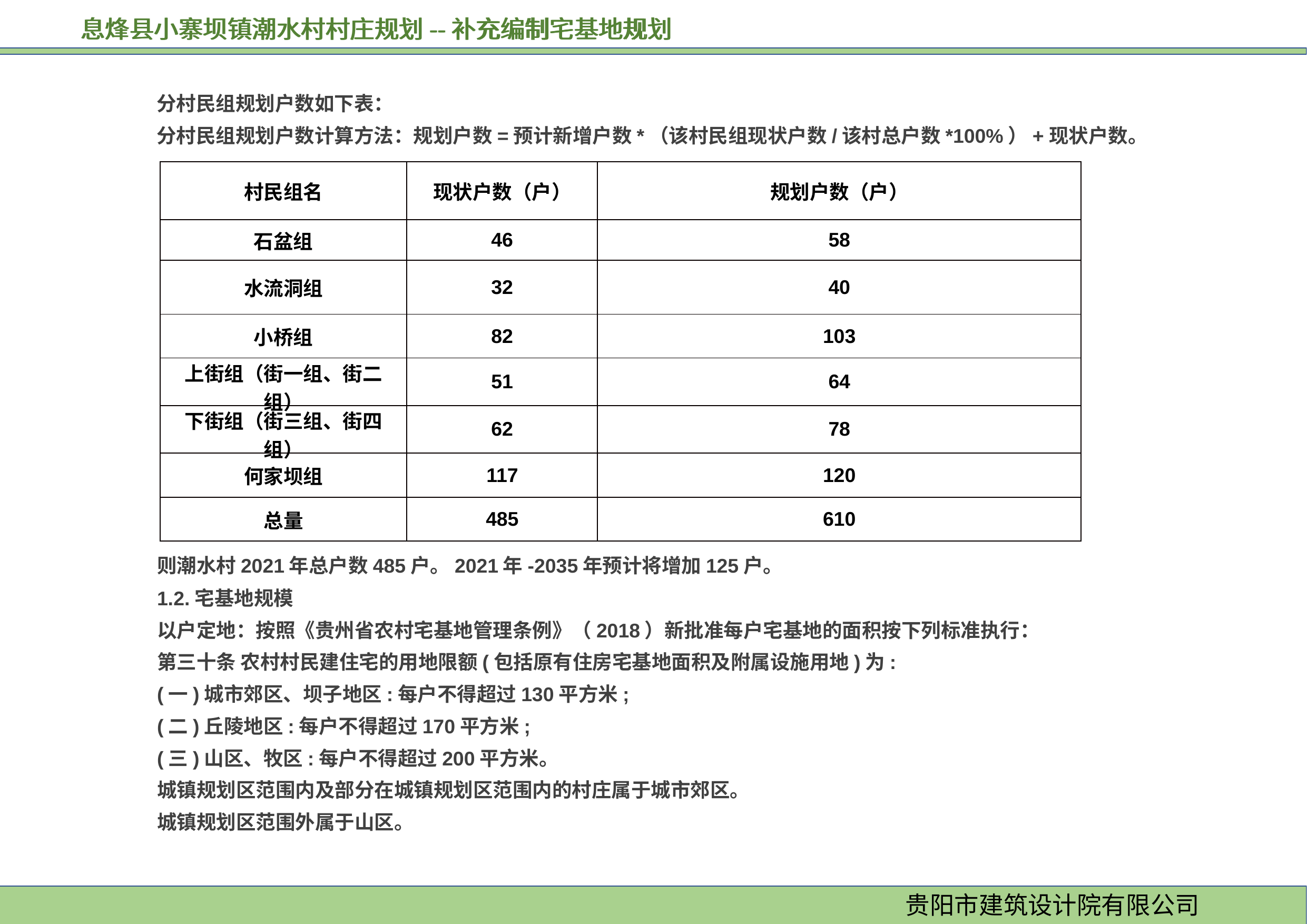

息烽县小寨坝镇潮水村村庄规划--补充编制宅基地规划

分村民组规划户数如下表：
分村民组规划户数计算方法：规划户数=预计新增户数*（该村民组现状户数/该村总户数*100%）+现状户数。
| 村民组名 | 现状户数（户） | 规划户数（户） |
| --- | --- | --- |
| 石盆组 | 46 | 58 |
| 水流洞组 | 32 | 40 |
| 小桥组 | 82 | 103 |
| 上街组（街一组、街二组） | 51 | 64 |
| 下街组（街三组、街四组） | 62 | 78 |
| 何家坝组 | 117 | 120 |
| 总量 | 485 | 610 |
则潮水村2021年总户数485户。2021年-2035年预计将增加125户。

1.2.宅基地规模
以户定地：按照《贵州省农村宅基地管理条例》（2018）新批准每户宅基地的面积按下列标准执行：
第三十条 农村村民建住宅的用地限额(包括原有住房宅基地面积及附属设施用地)为:
(一)城市郊区、坝子地区:每户不得超过130平方米;
(二)丘陵地区:每户不得超过170平方米;
(三)山区、牧区:每户不得超过200平方米。
城镇规划区范围内及部分在城镇规划区范围内的村庄属于城市郊区。
城镇规划区范围外属于山区。

贵阳市建筑设计院有限公司